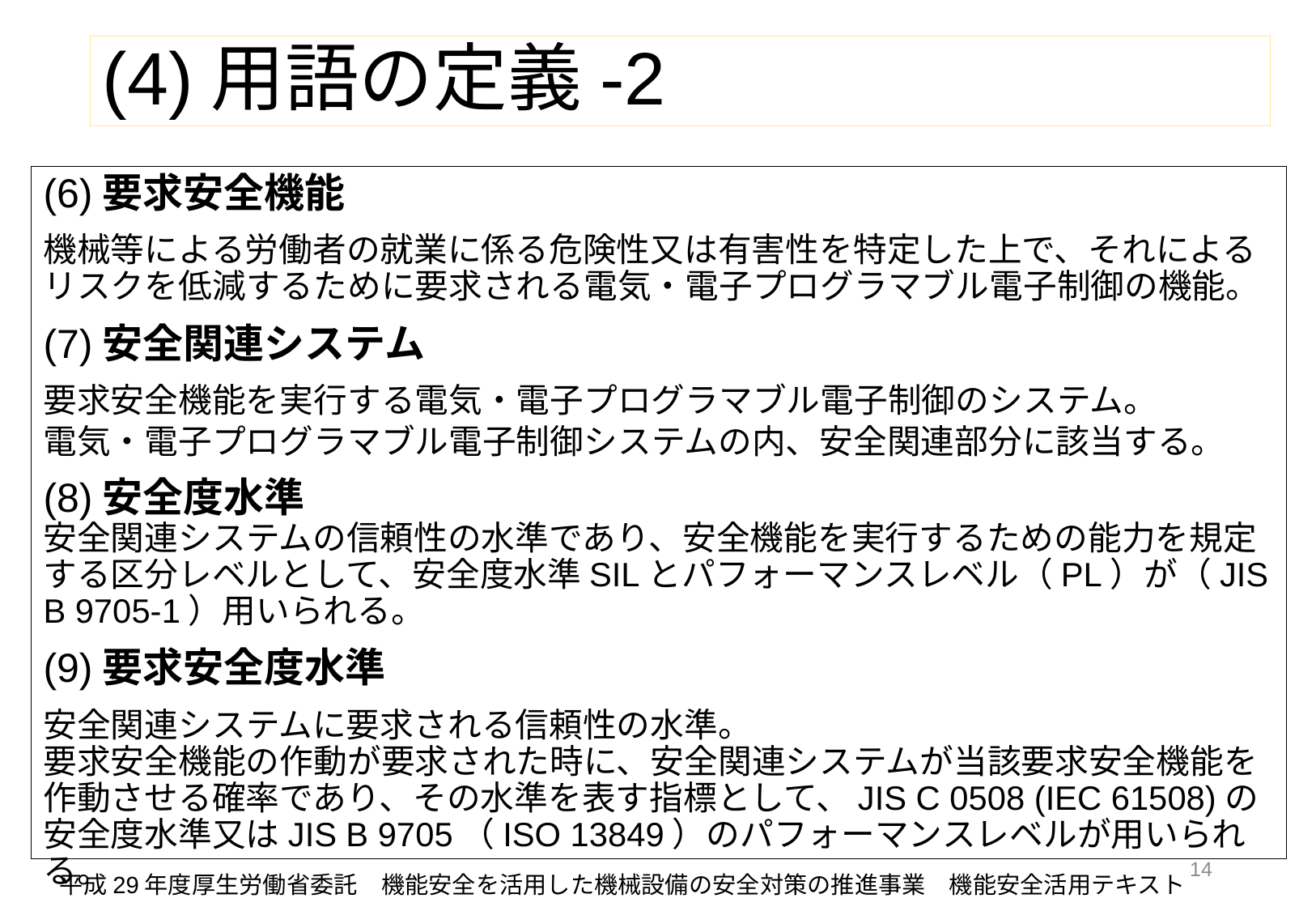

(4)用語の定義-2
(6)要求安全機能
機械等による労働者の就業に係る危険性又は有害性を特定した上で、それによるリスクを低減するために要求される電気・電子プログラマブル電子制御の機能。
(7)安全関連システム
要求安全機能を実行する電気・電子プログラマブル電子制御のシステム。
電気・電子プログラマブル電子制御システムの内、安全関連部分に該当する。
(8)安全度水準
安全関連システムの信頼性の水準であり、安全機能を実行するための能力を規定する区分レベルとして、安全度水準SILとパフォーマンスレベル（PL）が（JIS B 9705-1）用いられる。
(9)要求安全度水準
安全関連システムに要求される信頼性の水準。
要求安全機能の作動が要求された時に、安全関連システムが当該要求安全機能を作動させる確率であり、その水準を表す指標として、JIS C 0508 (IEC 61508)の安全度水準又はJIS B 9705（ISO 13849）のパフォーマンスレベルが用いられる。
14
平成29年度厚生労働省委託　機能安全を活用した機械設備の安全対策の推進事業　機能安全活用テキスト